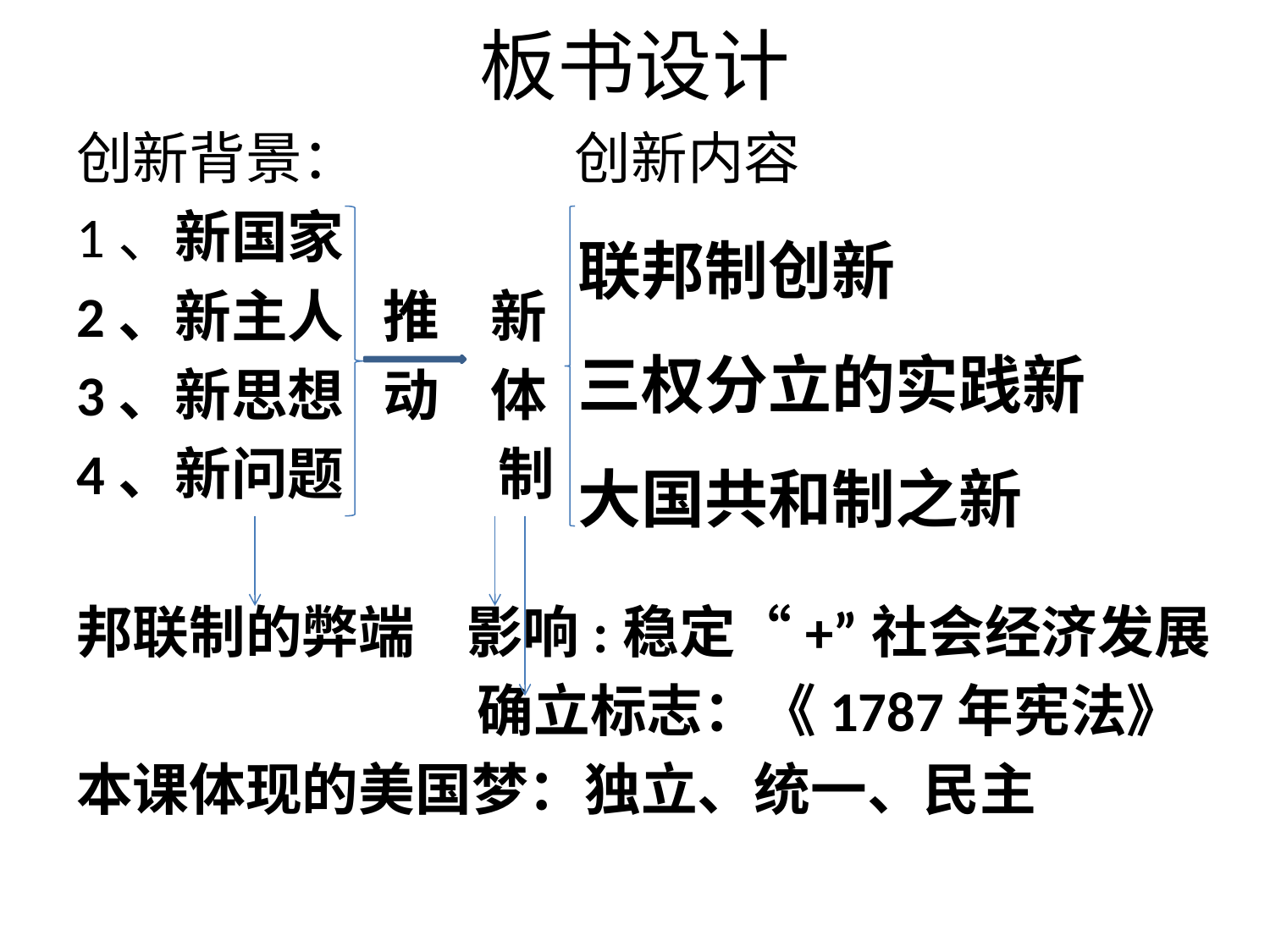

# 板书设计
创新背景：                 创新内容
1、新国家
2、新主人   推    新
3、新思想   动    体
4、新问题            制

邦联制的弊端    影响:稳定“+”社会经济发展
                              确立标志：《1787年宪法》
本课体现的美国梦：独立、统一、民主
联邦制创新
三权分立的实践新
大国共和制之新